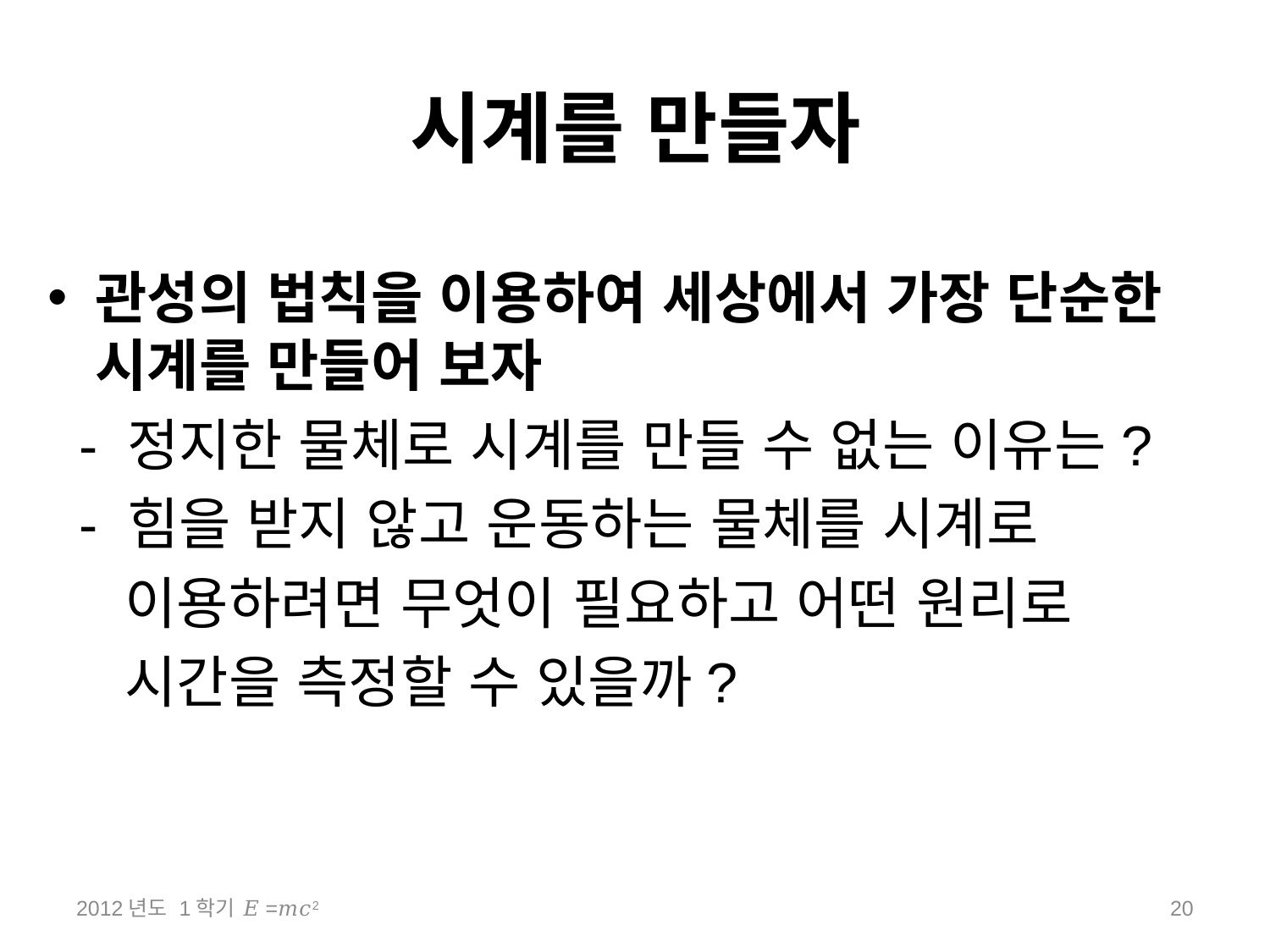

시계를 만들자
관성의 법칙을 이용하여 세상에서 가장 단순한 시계를 만들어 보자
  - 정지한 물체로 시계를 만들 수 없는 이유는?
  - 힘을 받지 않고 운동하는 물체를 시계로
    이용하려면 무엇이 필요하고 어떤 원리로
    시간을 측정할 수 있을까?
2012년도 1학기 𝐸=𝑚𝑐2
20